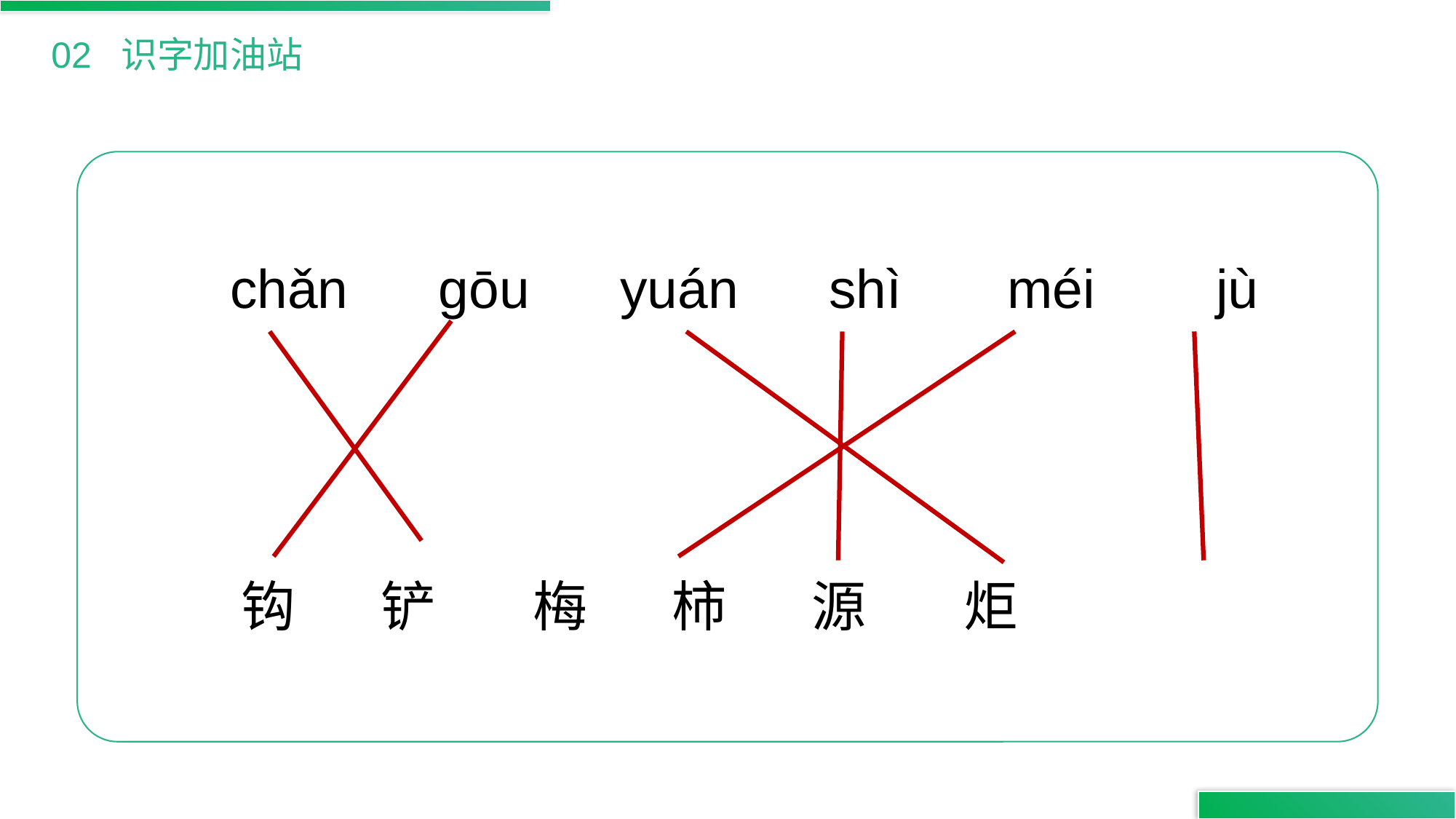

02  识字加油站
chǎn      gōu      yuán      shì       méi        jù
钩       铲        梅       柿       源        炬